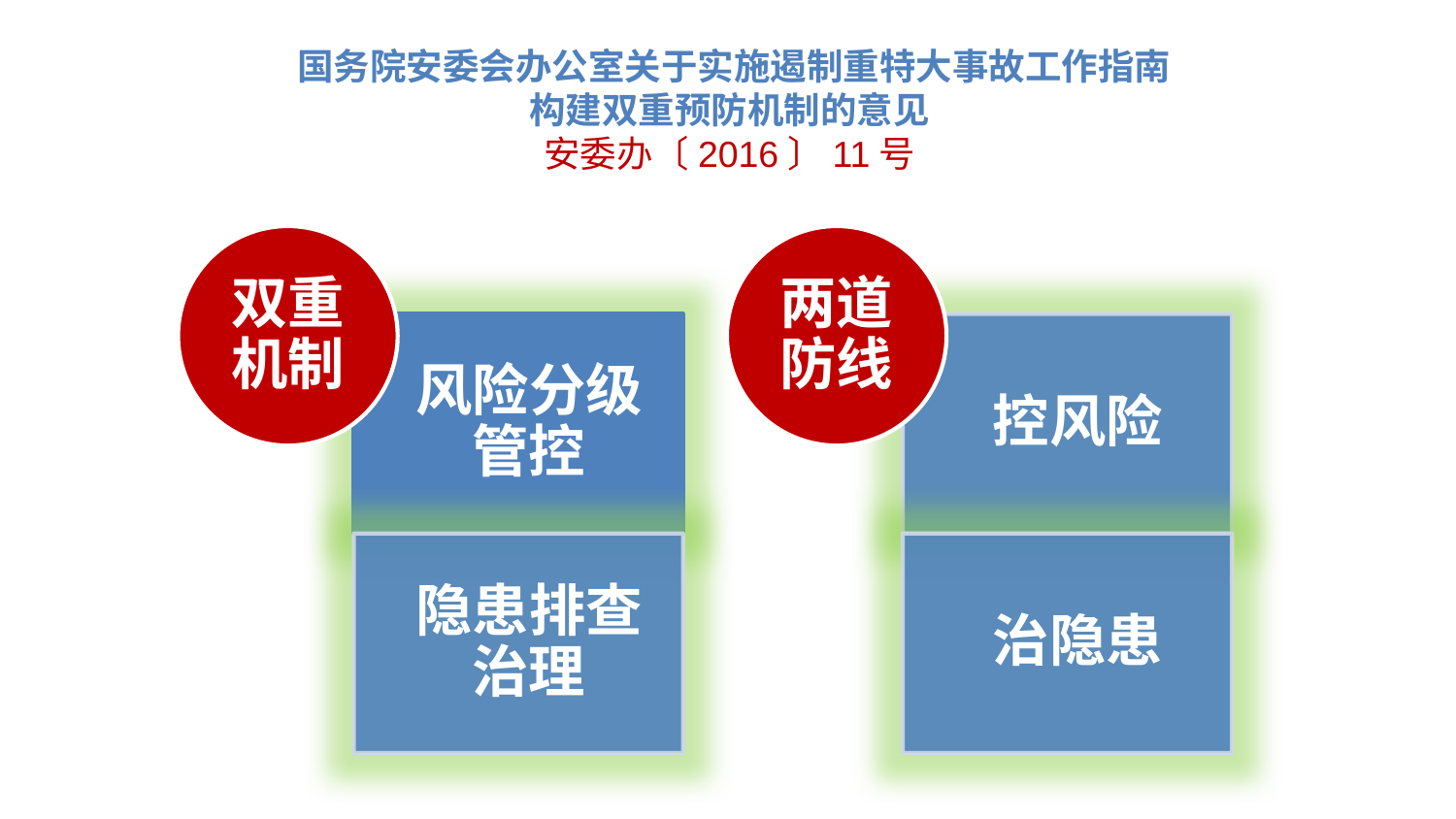

国务院安委会办公室关于实施遏制重特大事故工作指南
构建双重预防机制的意见
安委办〔2016〕11号
风险分级管控
隐患排查治理
双重机制
控风险
治隐患
两道防线